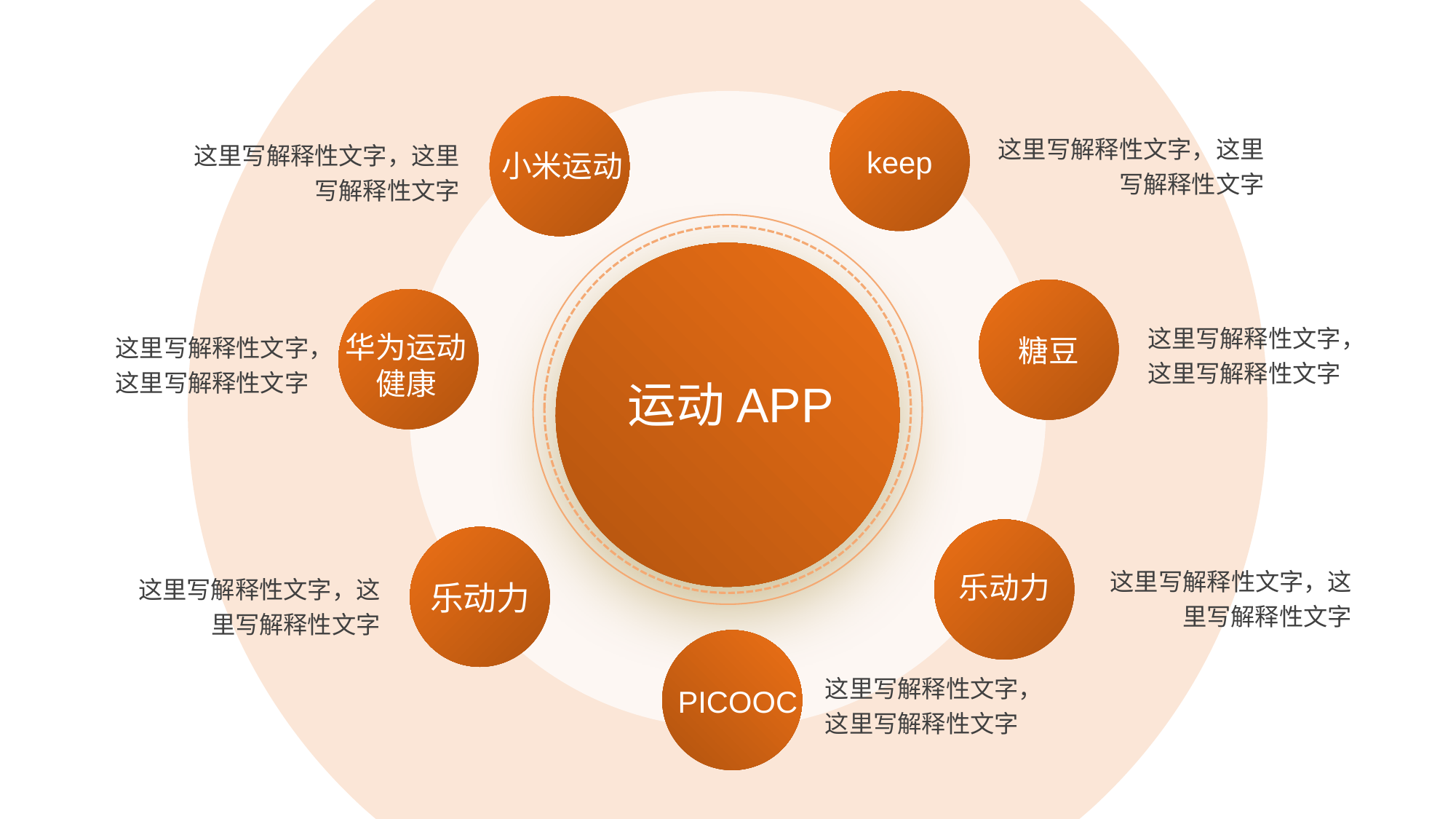

这里写解释性文字，这里写解释性文字
keep

这里写解释性文字，这里写解释性文字
小米运动

这里写解释性文字，这里写解释性文字
糖豆

这里写解释性文字，这里写解释性文字
华为运动
健康
运动APP

这里写解释性文字，这里写解释性文字
乐动力

这里写解释性文字，这里写解释性文字
乐动力

PICOOC
这里写解释性文字，这里写解释性文字